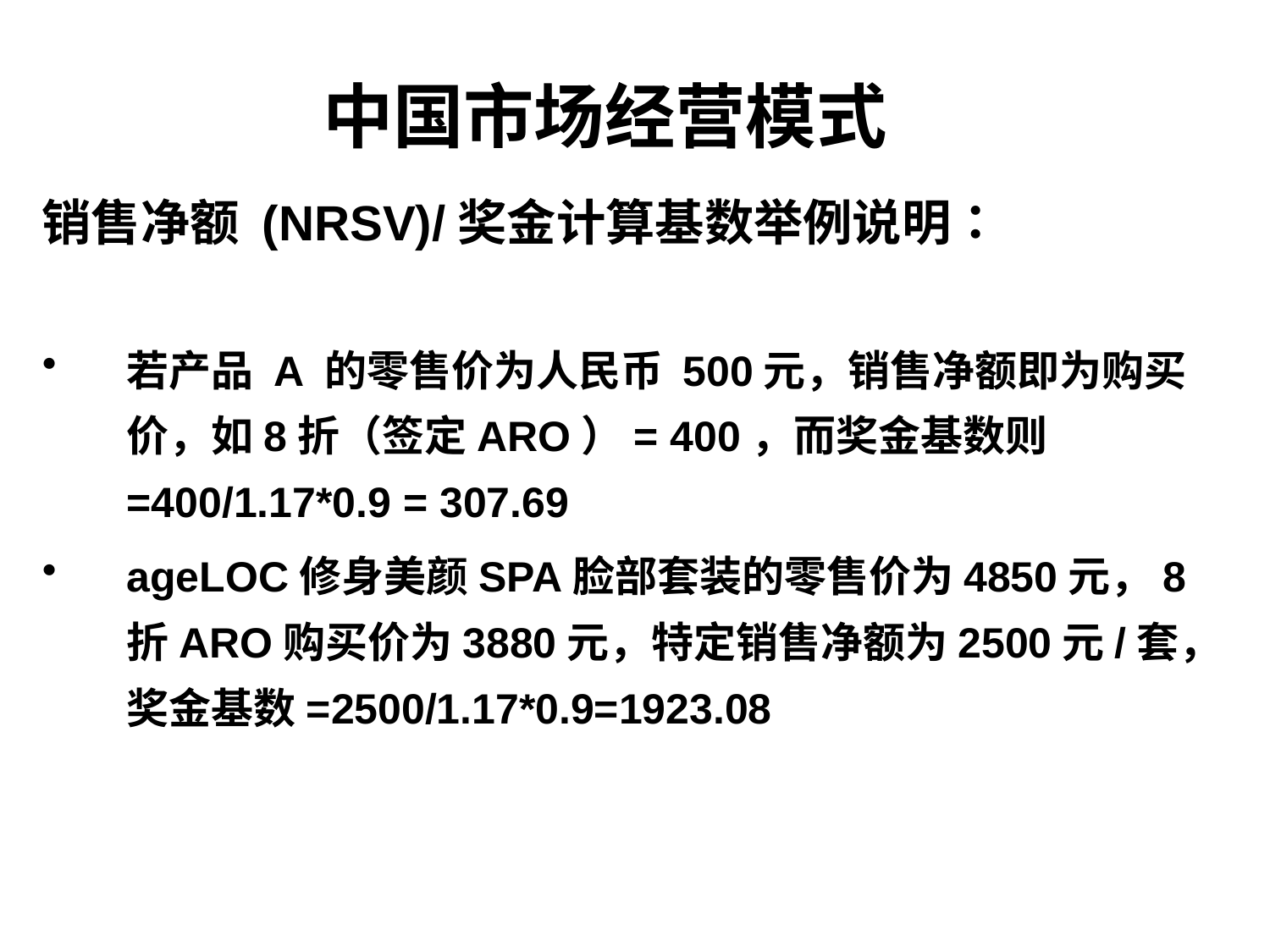

中国市场经营模式

销售净额 (NRSV)/奖金计算基数举例说明：

若产品 A 的零售价为人民币 500元，销售净额即为购买价，如8折（签定ARO）= 400，而奖金基数则=400/1.17*0.9 = 307.69
ageLOC修身美颜SPA脸部套装的零售价为4850元，8折ARO购买价为3880元，特定销售净额为2500元/套，奖金基数=2500/1.17*0.9=1923.08